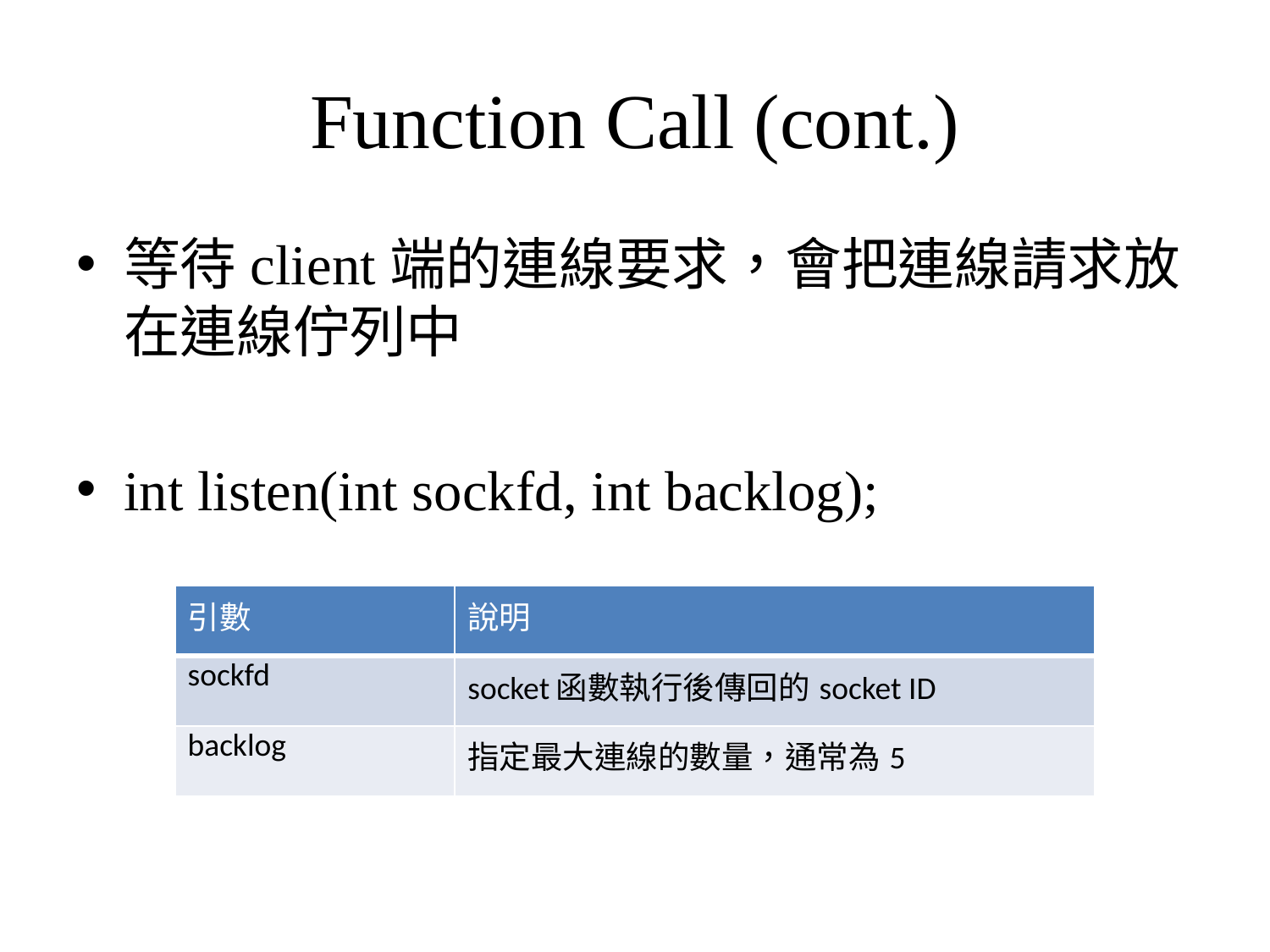

# Function Call (cont.)
等待client端的連線要求，會把連線請求放在連線佇列中

int listen(int sockfd, int backlog);
| 引數 | 說明 |
| --- | --- |
| sockfd | socket函數執行後傳回的socket ID |
| backlog | 指定最大連線的數量，通常為5 |